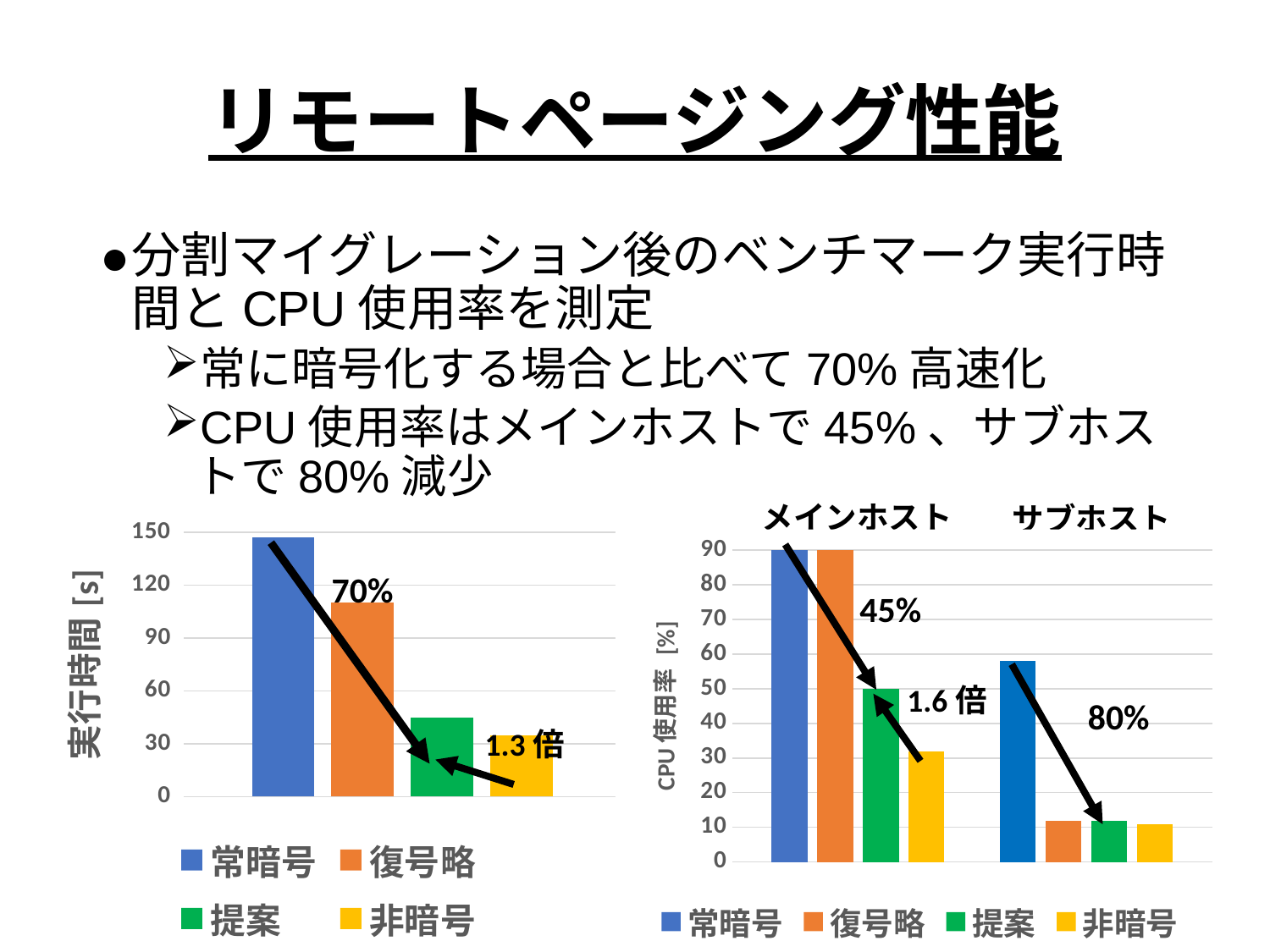

# リモートページング性能
分割マイグレーション後のベンチマーク実行時間とCPU使用率を測定
常に暗号化する場合と比べて70%高速化
CPU使用率はメインホストで45%、サブホストで80%減少
メインホスト
サブホスト

### Chart

| Category | 常暗号 | 復号略 | 提案 | 非暗号 |
|---|---|---|---|---|
| 実行時間 [s] | 147.0 | 110.0 | 45.0 | 35.0 |

### Chart

| Category | 常暗号 | 復号略 | 提案 | 非暗号 |  | 常暗号 | 復号略 | 提案 | 非暗号 |
|---|---|---|---|---|---|---|---|---|---|
| CPU使用率 [%] | 90.0 | 90.0 | 50.0 | 32.0 | None | 58.0 | 12.0 | 12.0 | 11.0 |
70%
45%
1.6倍
80%
1.3倍
14